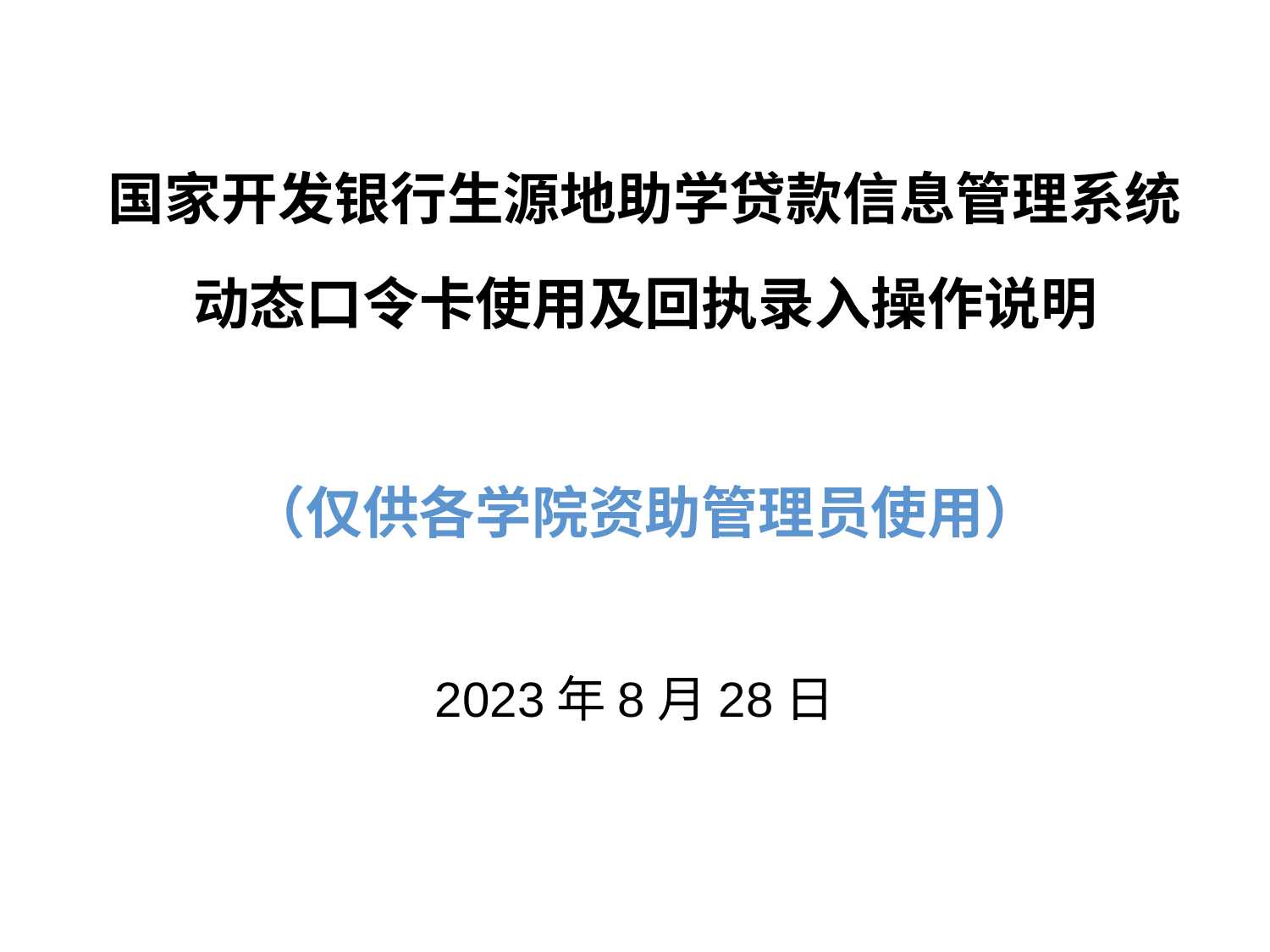

# 国家开发银行生源地助学贷款信息管理系统 动态口令卡使用及回执录入操作说明 （仅供各学院资助管理员使用）
2023年8月28日